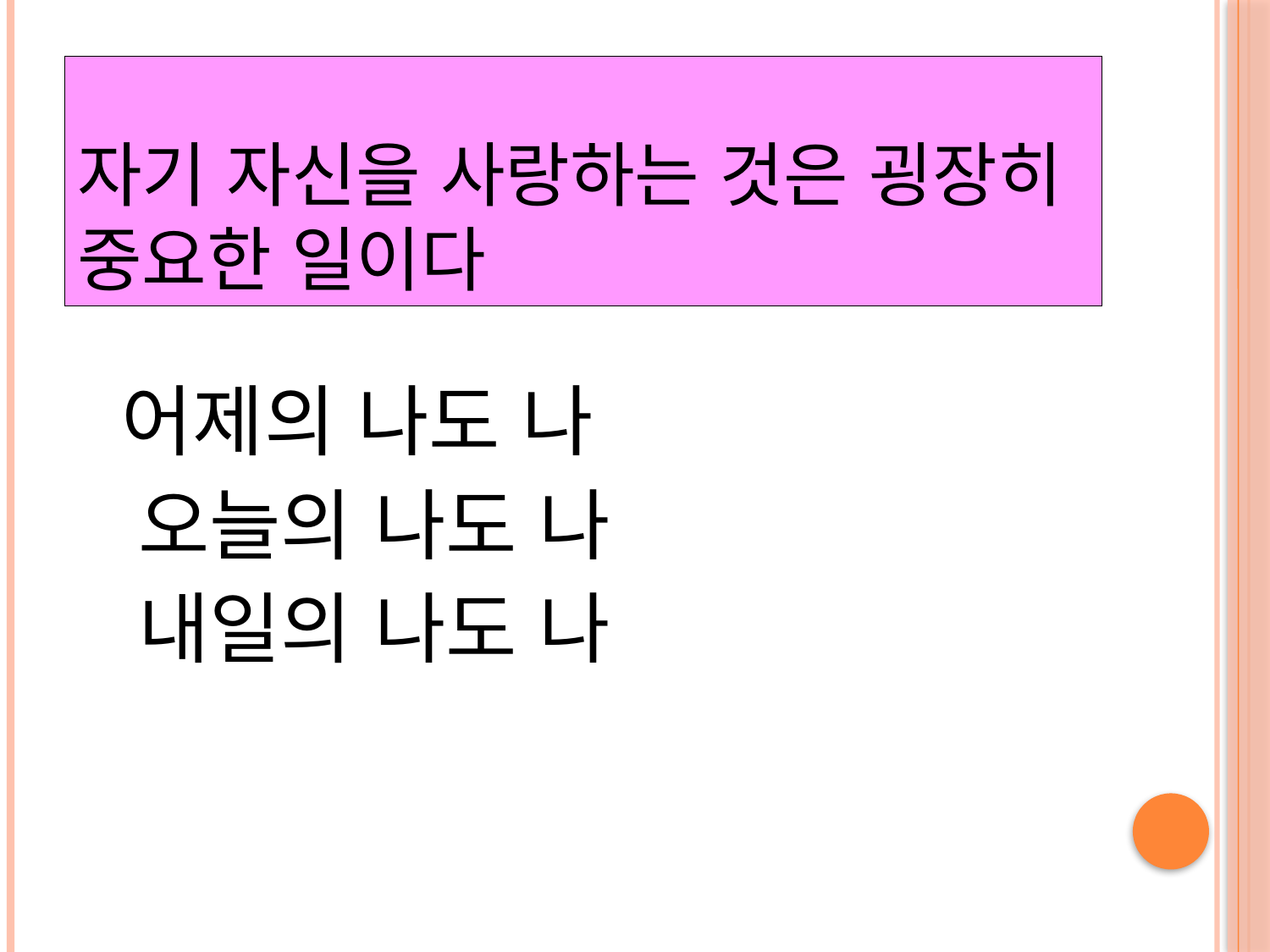

# 자기 자신을 사랑하는 것은 굉장히 중요한 일이다
  어제의 나도 나
  오늘의 나도 나
  내일의 나도 나